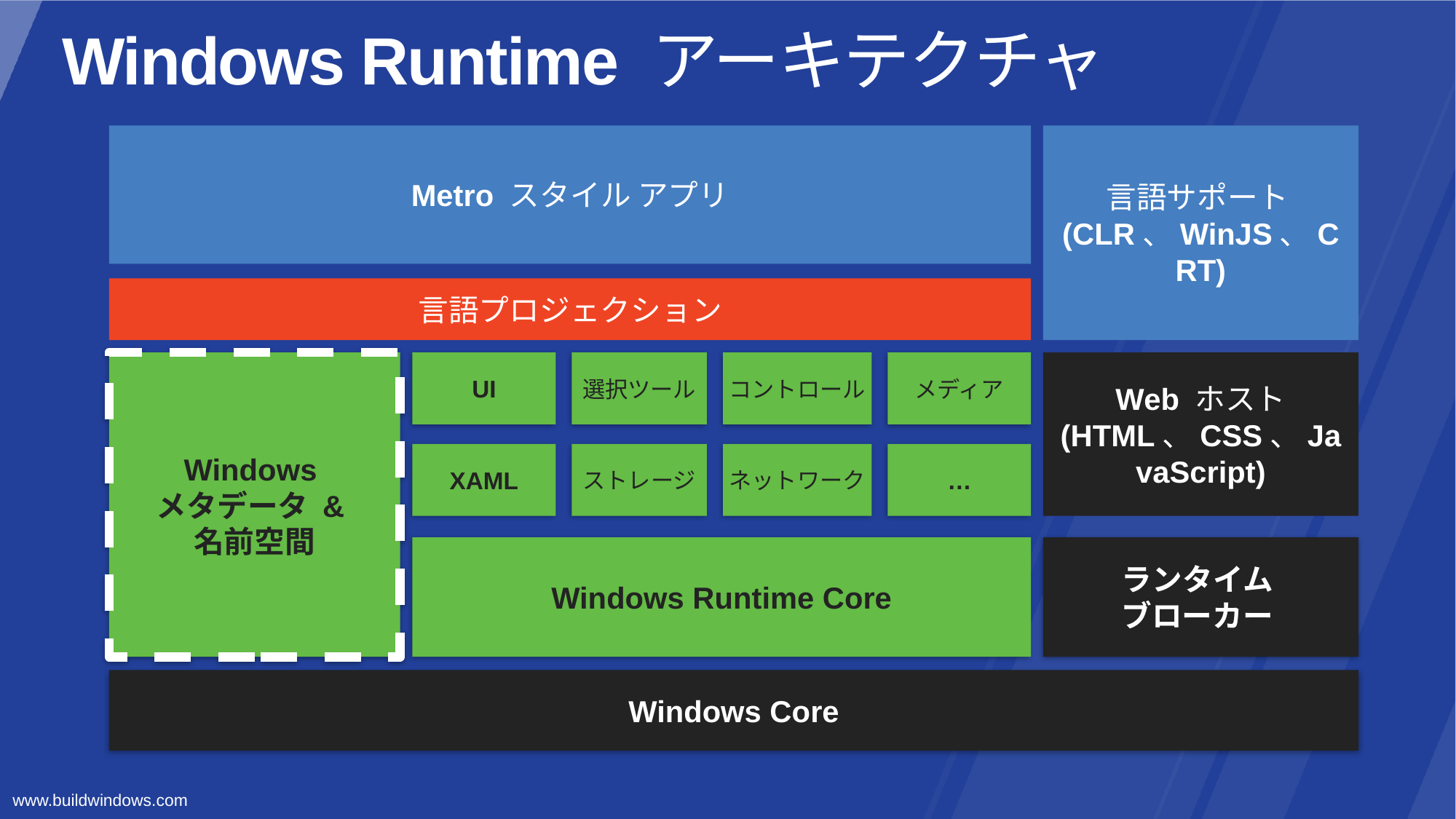

# Windows Runtime アーキテクチャ
Metro スタイル アプリ
言語サポート
(CLR、WinJS、CRT)
言語プロジェクション
Web ホスト (HTML、CSS、JavaScript)
Windows
メタデータ &
名前空間
UI
選択ツール
コントロール
メディア
XAML
ストレージ
ネットワーク
…
Windows Runtime Core
ランタイム
ブローカー
Windows Core